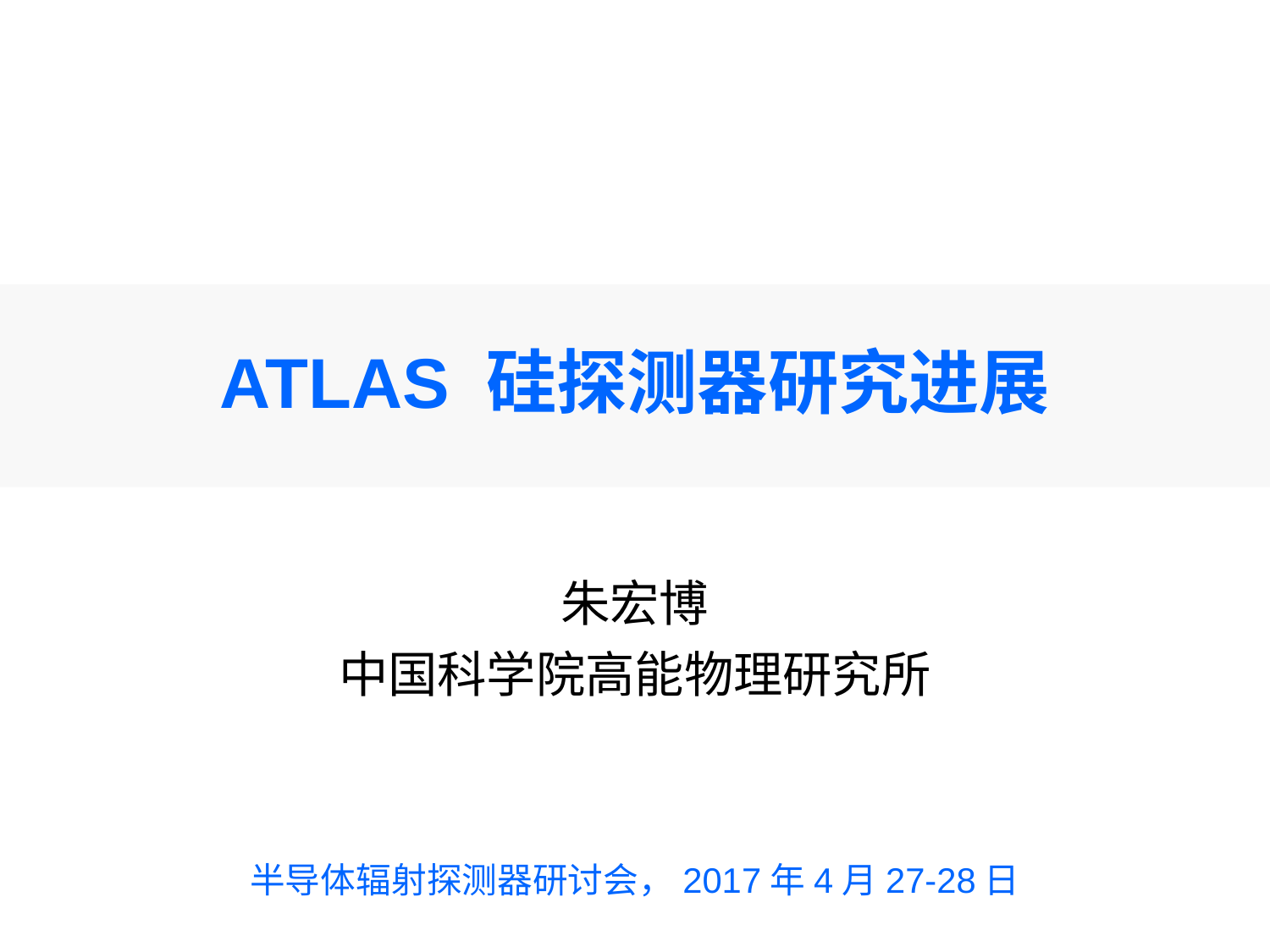

# ATLAS 硅探测器研究进展

朱宏博
中国科学院高能物理研究所

半导体辐射探测器研讨会，2017年4月27-28日